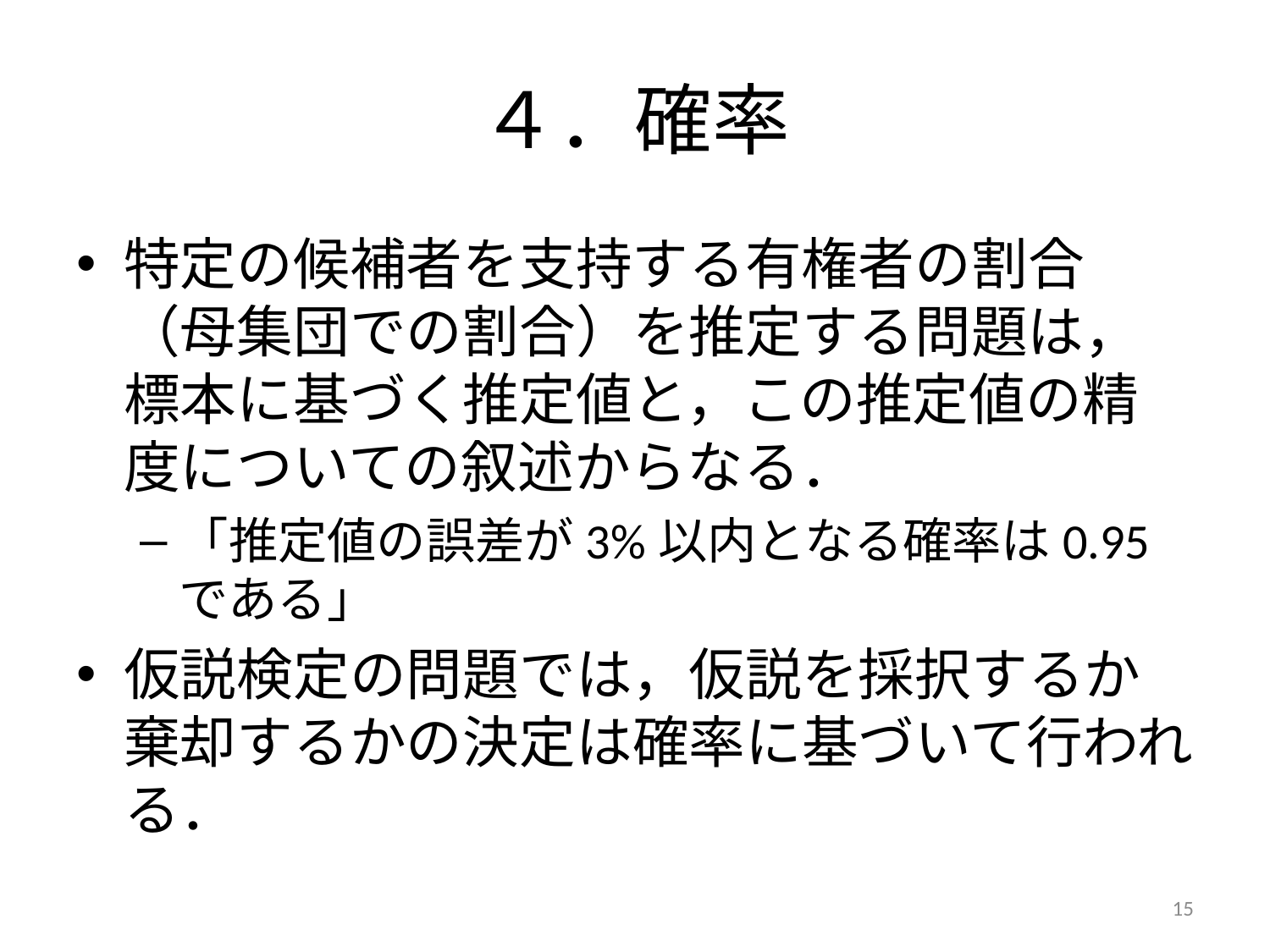

# ４．確率
特定の候補者を支持する有権者の割合（母集団での割合）を推定する問題は，標本に基づく推定値と，この推定値の精度についての叙述からなる．
「推定値の誤差が3%以内となる確率は0.95である」
仮説検定の問題では，仮説を採択するか棄却するかの決定は確率に基づいて行われる．
15